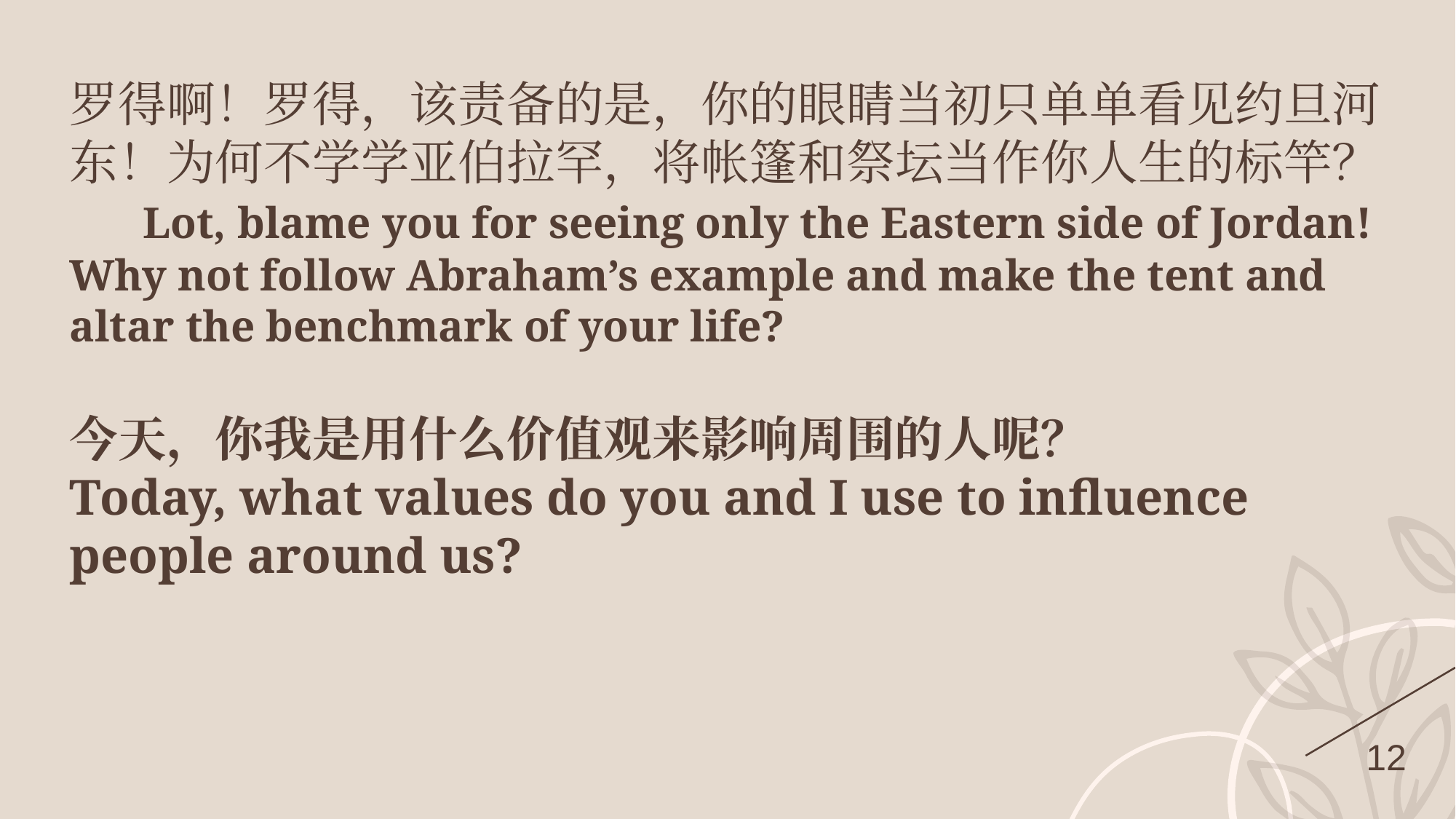

罗得啊！罗得，该责备的是，你的眼睛当初只单单看见约旦河东！为何不学学亚伯拉罕，将帐篷和祭坛当作你人生的标竿？        Lot, blame you for seeing only the Eastern side of Jordan! Why not follow Abraham’s example and make the tent and altar the benchmark of your life?

今天，你我是用什么价值观来影响周围的人呢？
Today, what values do you and I use to influence people around us?
12